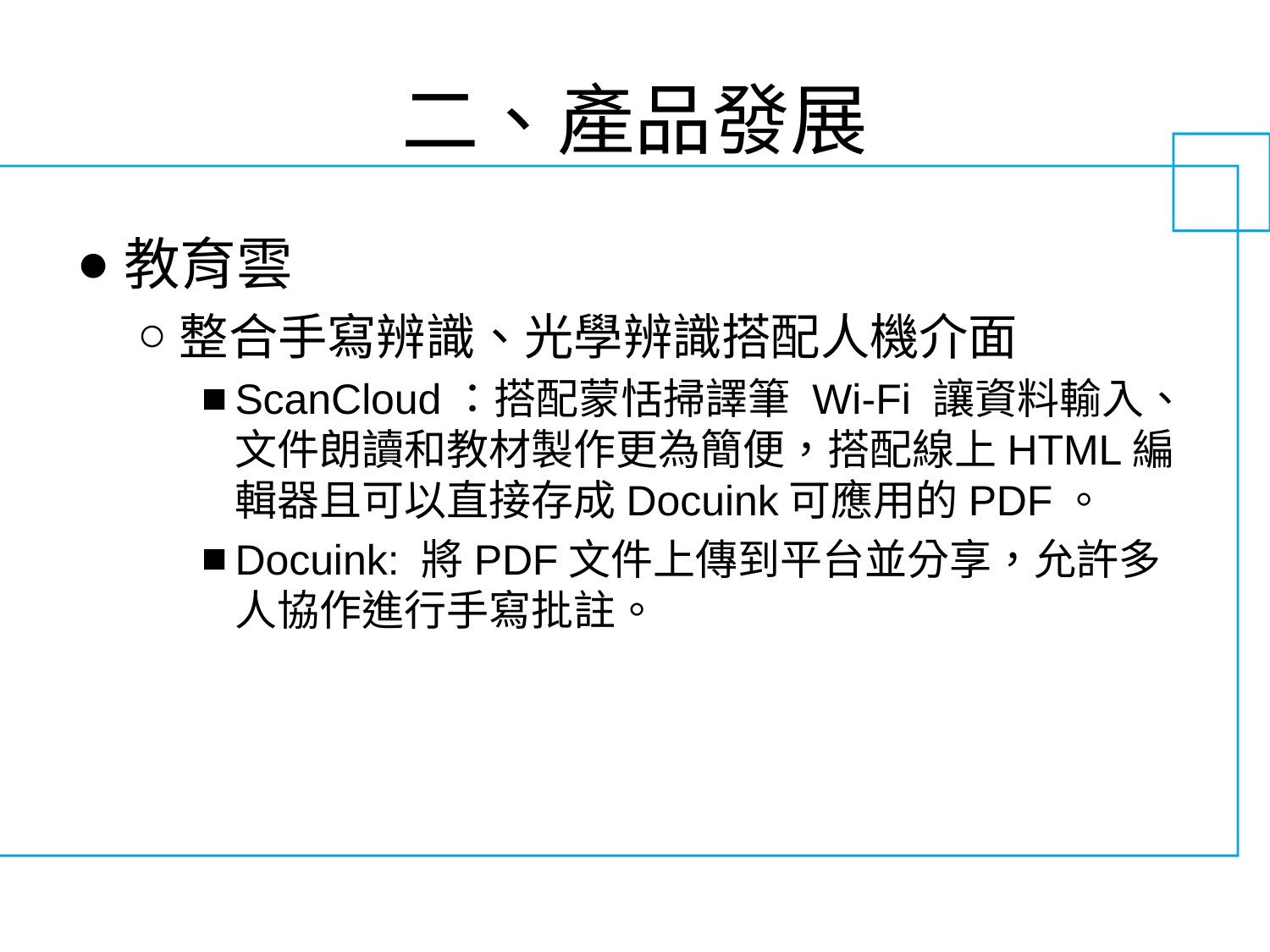

# 二、產品發展
教育雲
整合手寫辨識、光學辨識搭配人機介面
ScanCloud：搭配蒙恬掃譯筆 Wi-Fi 讓資料輸入、文件朗讀和教材製作更為簡便，搭配線上HTML編輯器且可以直接存成Docuink可應用的PDF。
Docuink: 將PDF文件上傳到平台並分享，允許多人協作進行手寫批註。